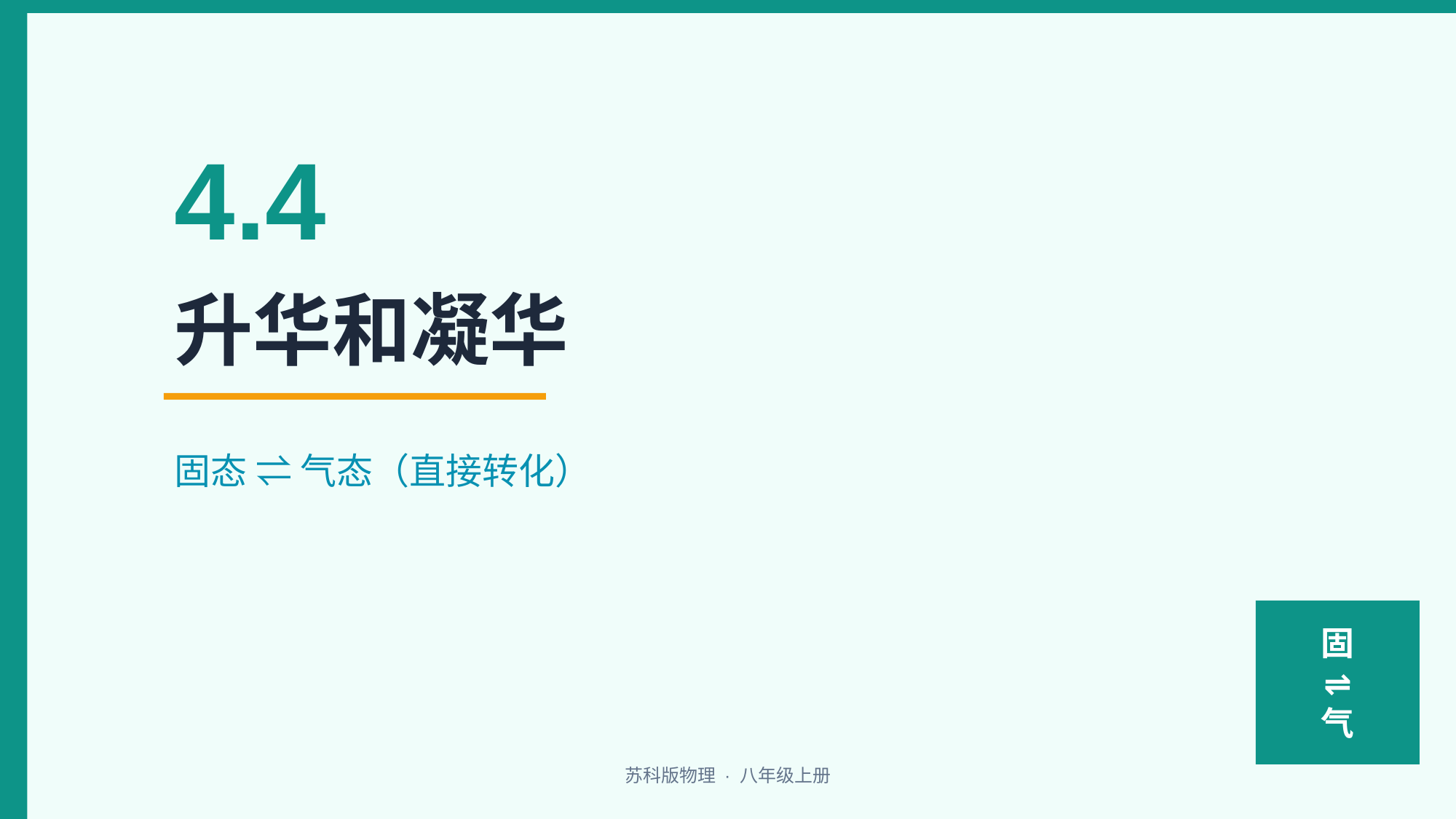

4.4
升华和凝华

固态 ⇌ 气态（直接转化）

固
⇌
气
苏科版物理 · 八年级上册